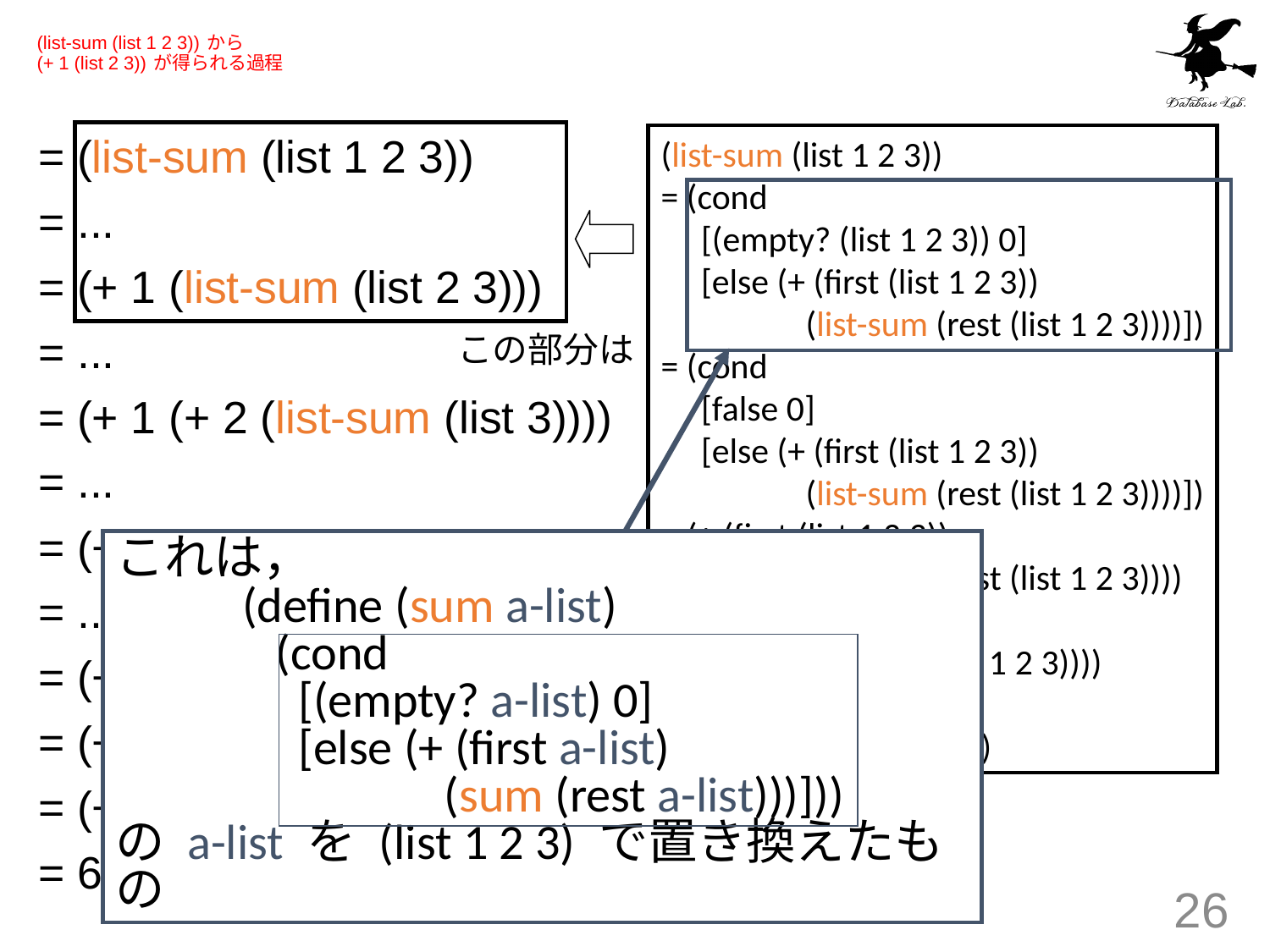

# (list-sum (list 1 2 3)) から (+ 1 (list 2 3)) が得られる過程

(list-sum (list 1 2 3))
= (cond
     [(empty? (list 1 2 3)) 0]
     [else (+ (first (list 1 2 3))
                  (list-sum (rest (list 1 2 3))))])
= (cond
     [false 0]
     [else (+ (first (list 1 2 3))
                  (list-sum (rest (list 1 2 3))))])
= (+ (first (list 1 2 3))
                  (list-sum (rest (list 1 2 3))))
= (+ 1
        (list-sum (rest (list 1 2 3))))
= (+ 1
        (list-sum (list 2 3)))
= (list-sum (list 1 2 3))
= ...
= (+ 1 (list-sum (list 2 3)))
= ...
= (+ 1 (+ 2 (list-sum (list 3))))
= ...
= (+ 1 (+ 2 (+ 3 (list-sum empty))))
= ...
= (+ 1 (+ 2 (+ 3 0)))
= (+ 1 (+ 2 3))
= (+ 1 5)
= 6

この部分は

これは，
	(define (sum a-list)
	   (cond
	     [(empty? a-list) 0]
	     [else (+ (first a-list)
	                  (sum (rest a-list)))]))
の a-list を (list 1 2 3) で置き換えたもの

26